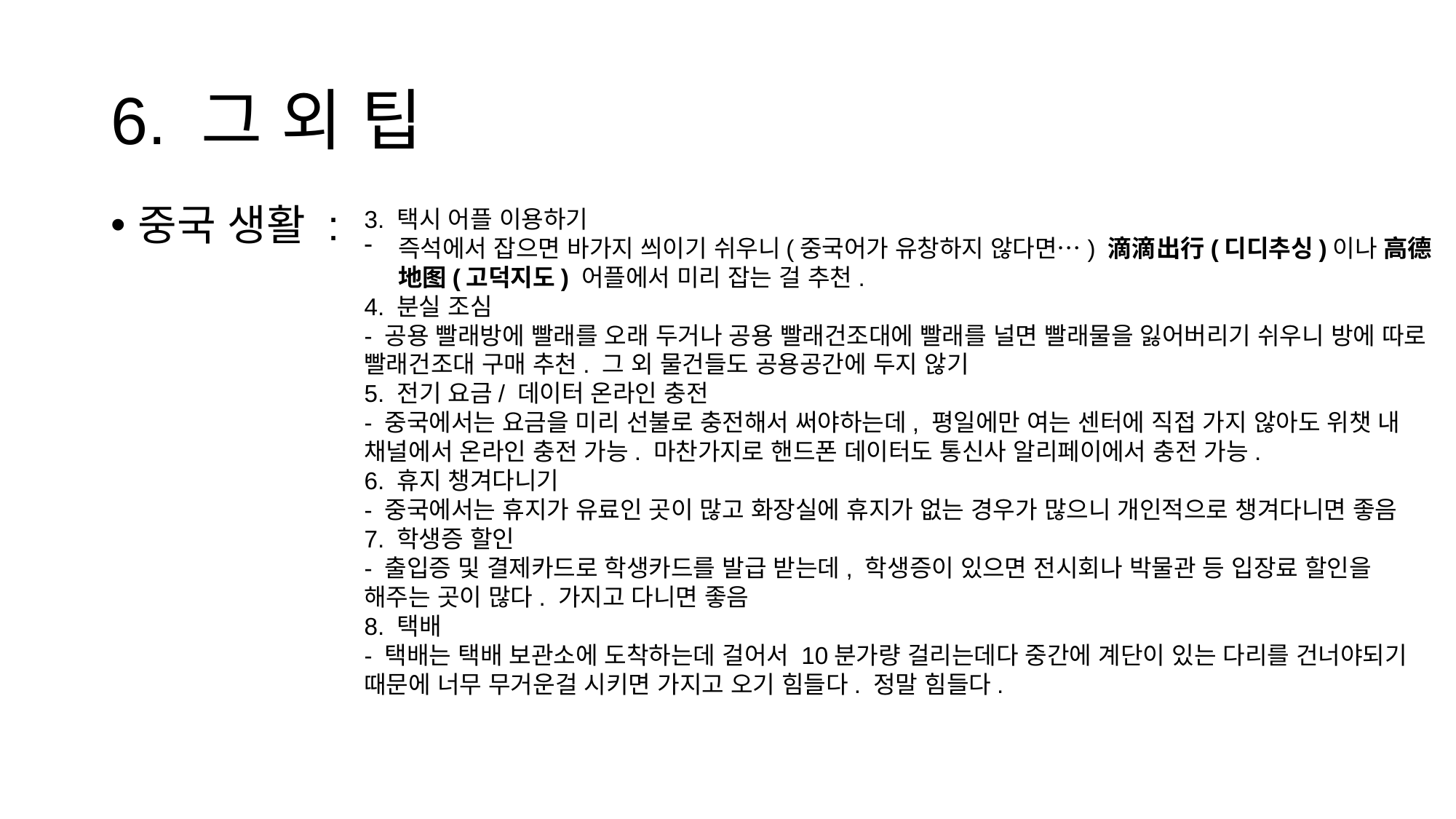

# 6. 그 외 팁
중국 생활 :
3. 택시 어플 이용하기
즉석에서 잡으면 바가지 씌이기 쉬우니(중국어가 유창하지 않다면…) 滴滴出行(디디추싱)이나 高德地图(고덕지도) 어플에서 미리 잡는 걸 추천.
4. 분실 조심
- 공용 빨래방에 빨래를 오래 두거나 공용 빨래건조대에 빨래를 널면 빨래물을 잃어버리기 쉬우니 방에 따로 빨래건조대 구매 추천. 그 외 물건들도 공용공간에 두지 않기
5. 전기 요금/ 데이터 온라인 충전
- 중국에서는 요금을 미리 선불로 충전해서 써야하는데, 평일에만 여는 센터에 직접 가지 않아도 위챗 내 채널에서 온라인 충전 가능. 마찬가지로 핸드폰 데이터도 통신사 알리페이에서 충전 가능.
6. 휴지 챙겨다니기
- 중국에서는 휴지가 유료인 곳이 많고 화장실에 휴지가 없는 경우가 많으니 개인적으로 챙겨다니면 좋음
7. 학생증 할인
- 출입증 및 결제카드로 학생카드를 발급 받는데, 학생증이 있으면 전시회나 박물관 등 입장료 할인을 해주는 곳이 많다. 가지고 다니면 좋음
8. 택배
- 택배는 택배 보관소에 도착하는데 걸어서 10분가량 걸리는데다 중간에 계단이 있는 다리를 건너야되기 때문에 너무 무거운걸 시키면 가지고 오기 힘들다. 정말 힘들다.